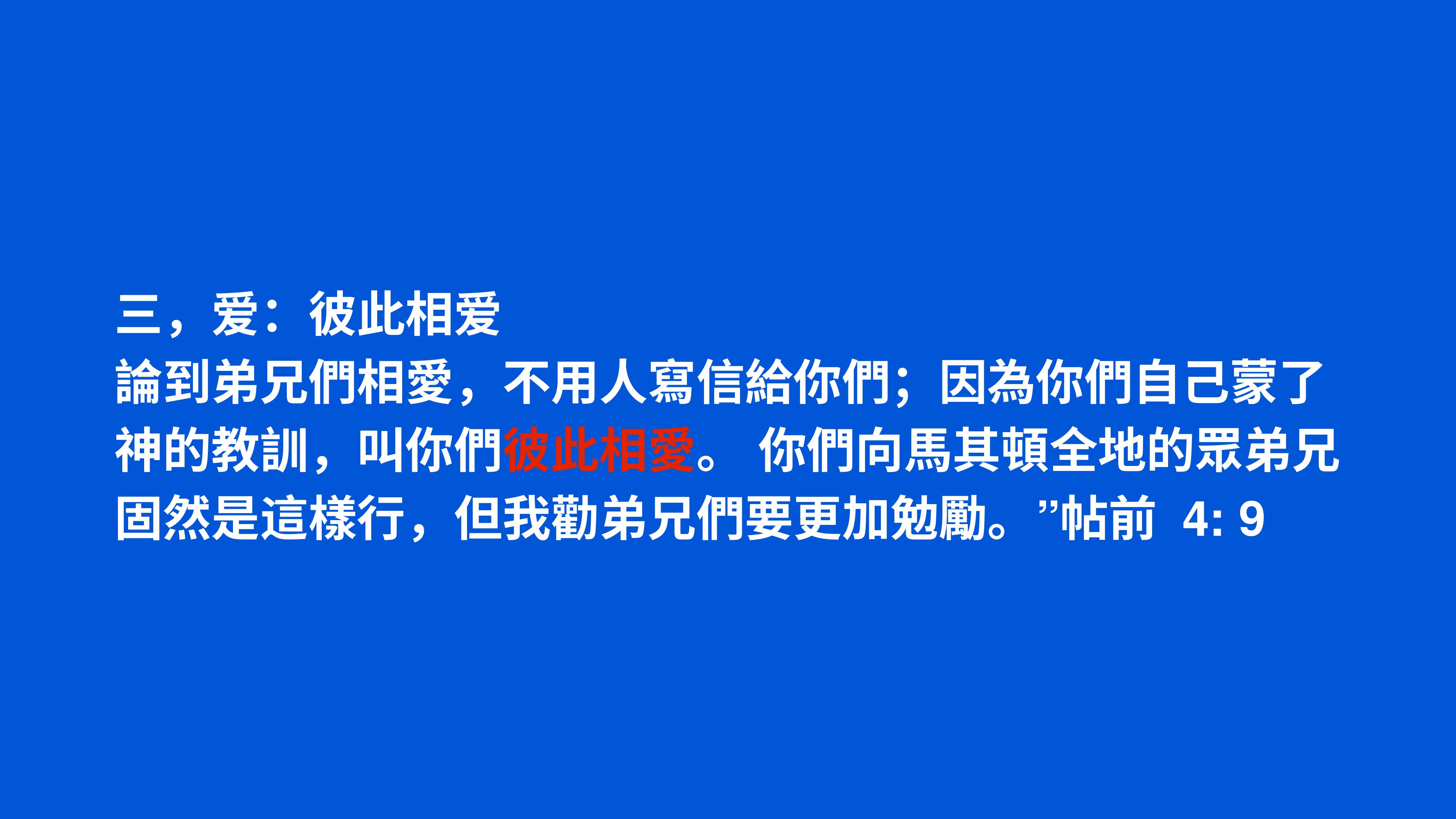

三，爱：彼此相爱
論到弟兄們相愛，不用人寫信給你們；因為你們自己蒙了神的教訓，叫你們彼此相愛。 你們向馬其頓全地的眾弟兄固然是這樣行，但我勸弟兄們要更加勉勵。”帖前 4: 9